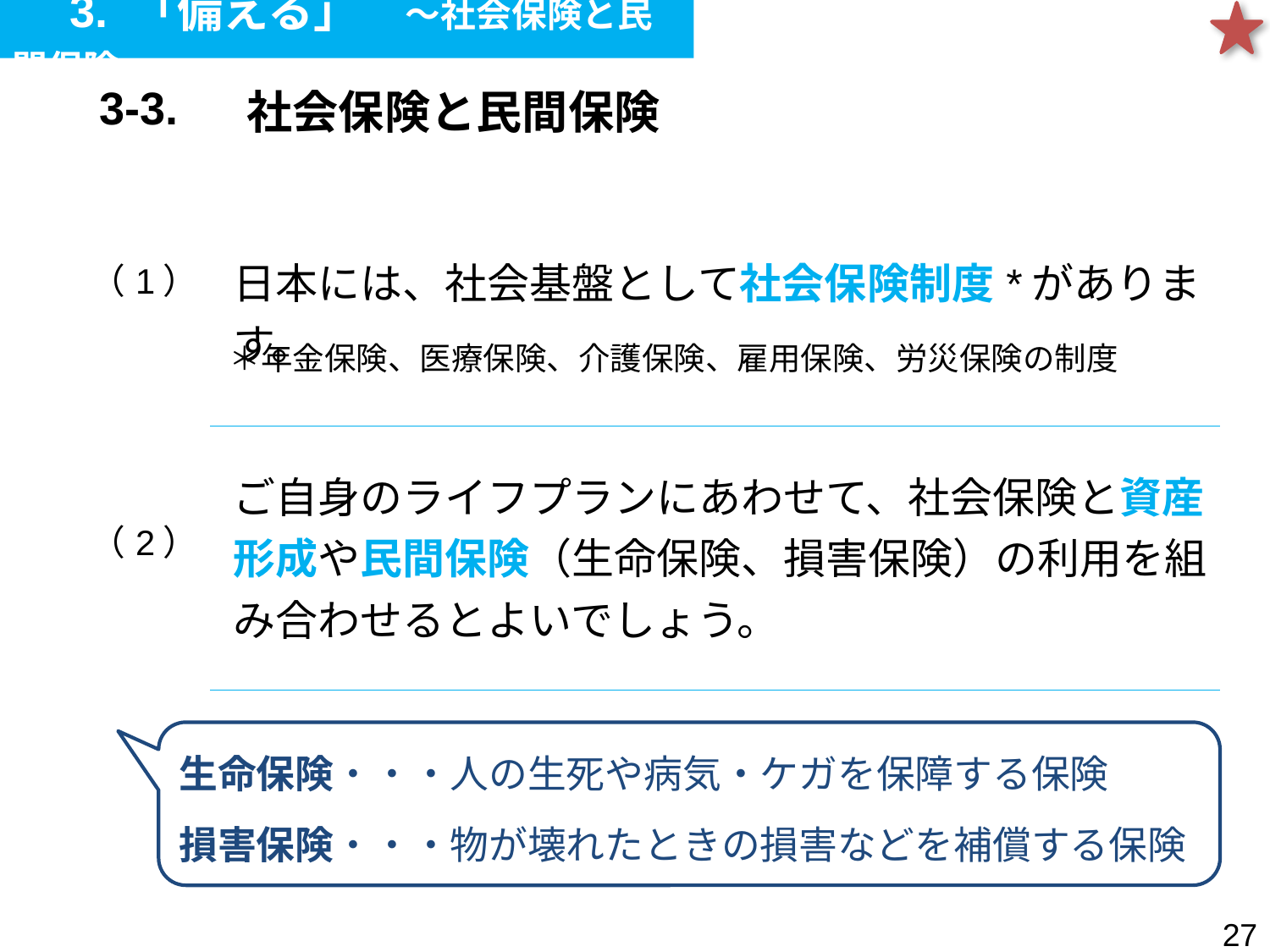

3. 「備える」　～社会保険と民間保険

| 3-3. | 社会保険と民間保険 |
| --- | --- |
| （1） | 日本には、社会基盤として社会保険制度\*があります。 |
| --- | --- |
| （2） | ご自身のライフプランにあわせて、社会保険と資産形成や民間保険（生命保険、損害保険）の利用を組み合わせるとよいでしょう。 |
|  |  |
       ＊年金保険、医療保険、介護保険、雇用保険、労災保険の制度
生命保険・・・人の生死や病気・ケガを保障する保険
損害保険・・・物が壊れたときの損害などを補償する保険
27